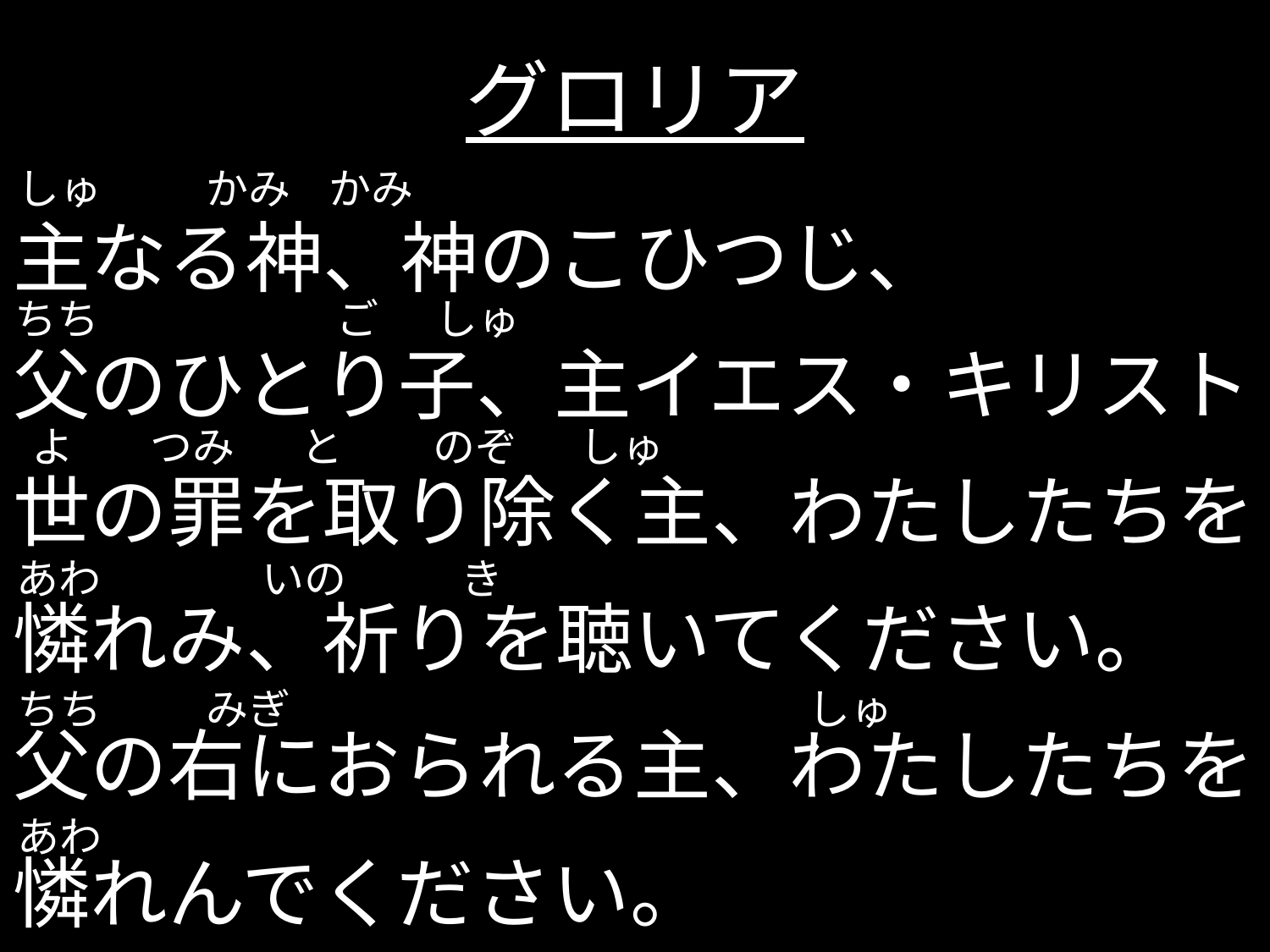

グロリア
しゅ           かみ    かみ
主なる神、神のこひつじ、
父のひとり子、主イエス・キリスト
世の罪を取り除く主、わたしたちを
憐れみ、祈りを聴いてください。
父の右におられる主、わたしたちを
憐れんでください。
ちち                         ご      しゅ
よ        つみ       と     　のぞ　  しゅ
あわ                 いの            き
ちち　　  みぎ　　　　　　　　　　　　 しゅ
あわ